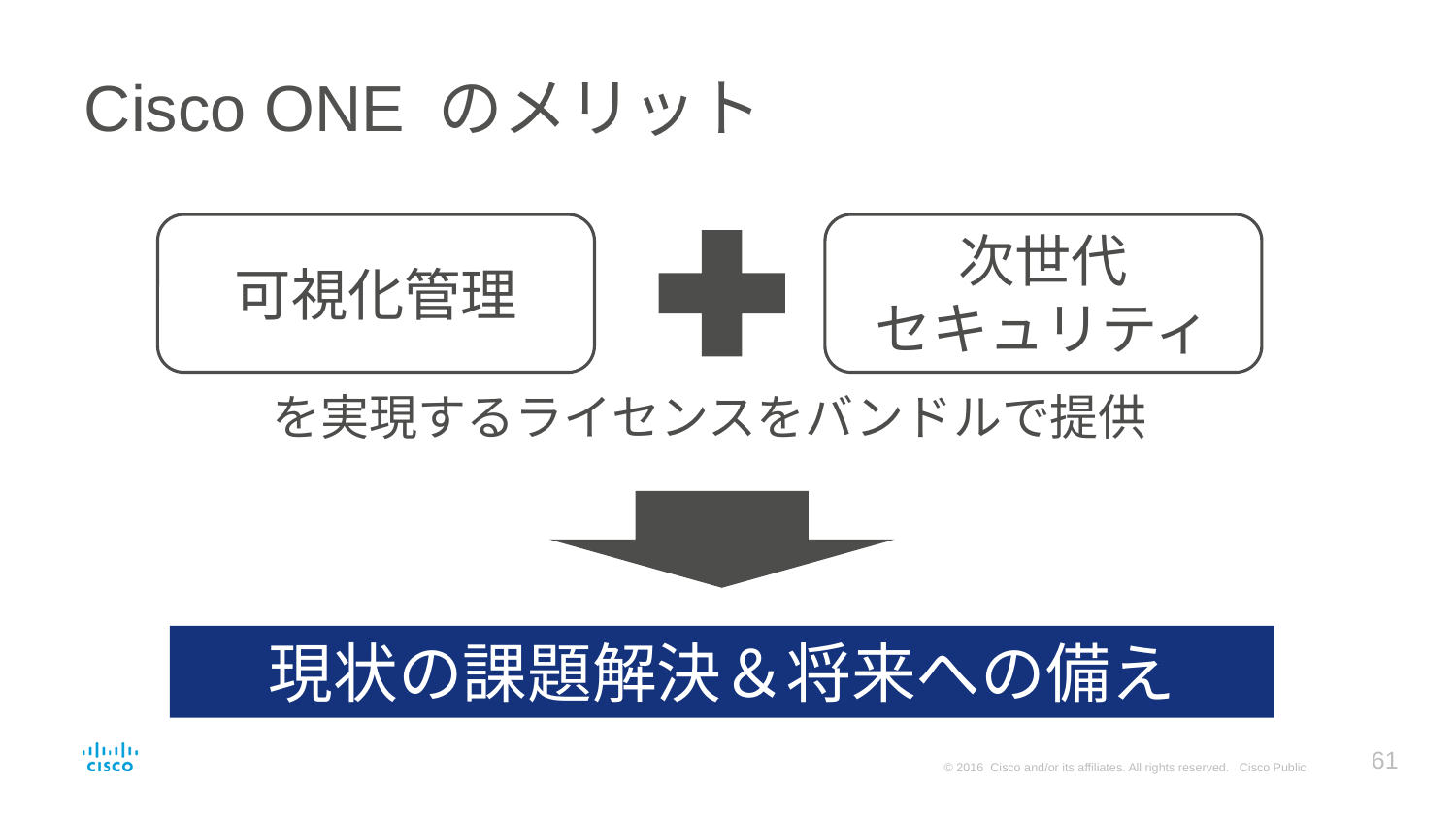

# Cisco ONE のメリット

可視化管理
次世代
セキュリティ
を実現するライセンスをバンドルで提供

現状の課題解決＆将来への備え